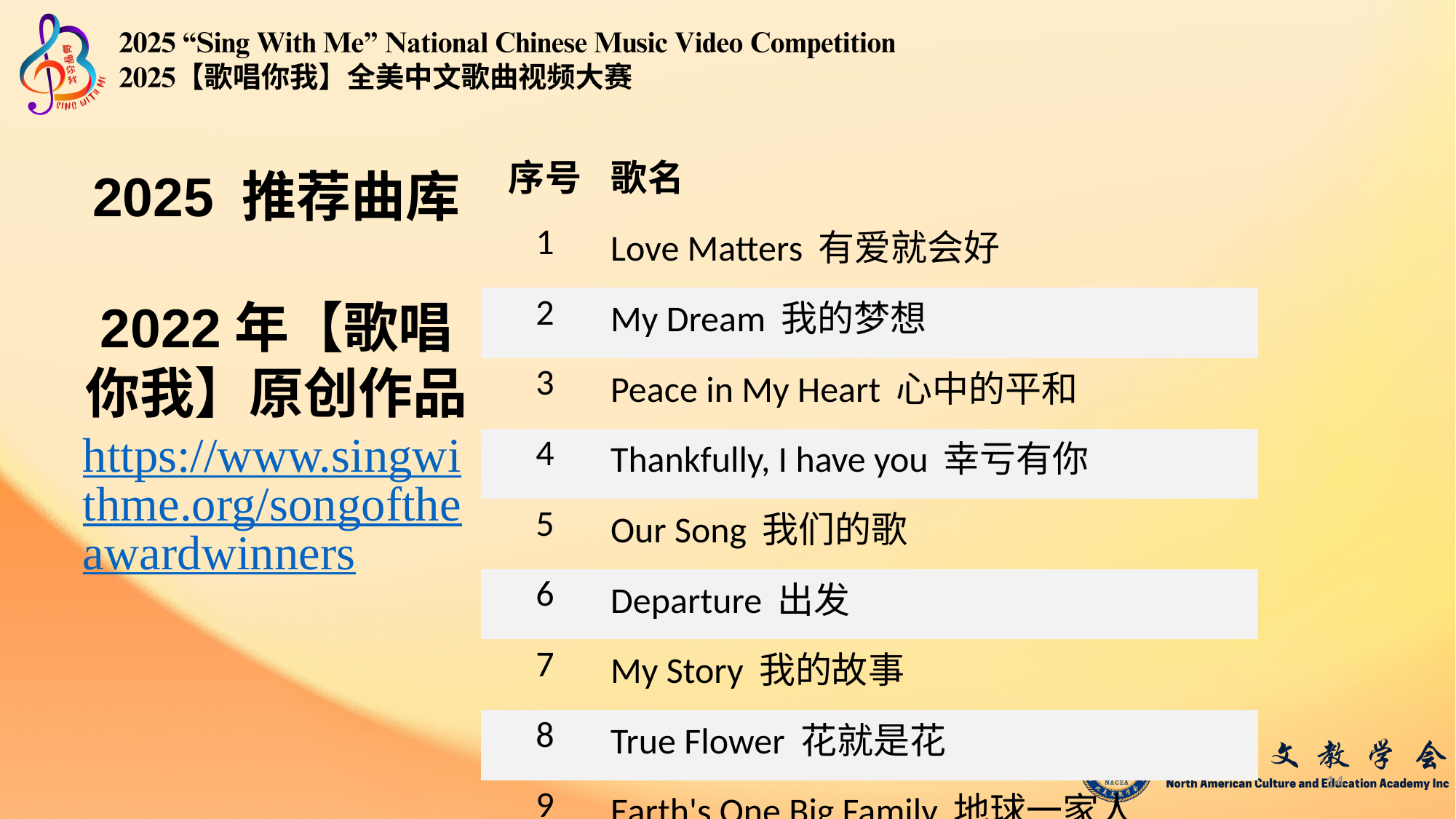

| 序号 | 歌名 |
| --- | --- |
| 1 | Love Matters 有爱就会好 |
| 2 | My Dream 我的梦想 |
| 3 | Peace in My Heart 心中的平和 |
| 4 | Thankfully, I have you 幸亏有你 |
| 5 | Our Song 我们的歌 |
| 6 | Departure 出发 |
| 7 | My Story 我的故事 |
| 8 | True Flower 花就是花 |
| 9 | Earth's One Big Family 地球一家人 |
2025 推荐曲库

2022年【歌唱你我】原创作品
https://www.singwithme.org/songoftheawardwinners

14